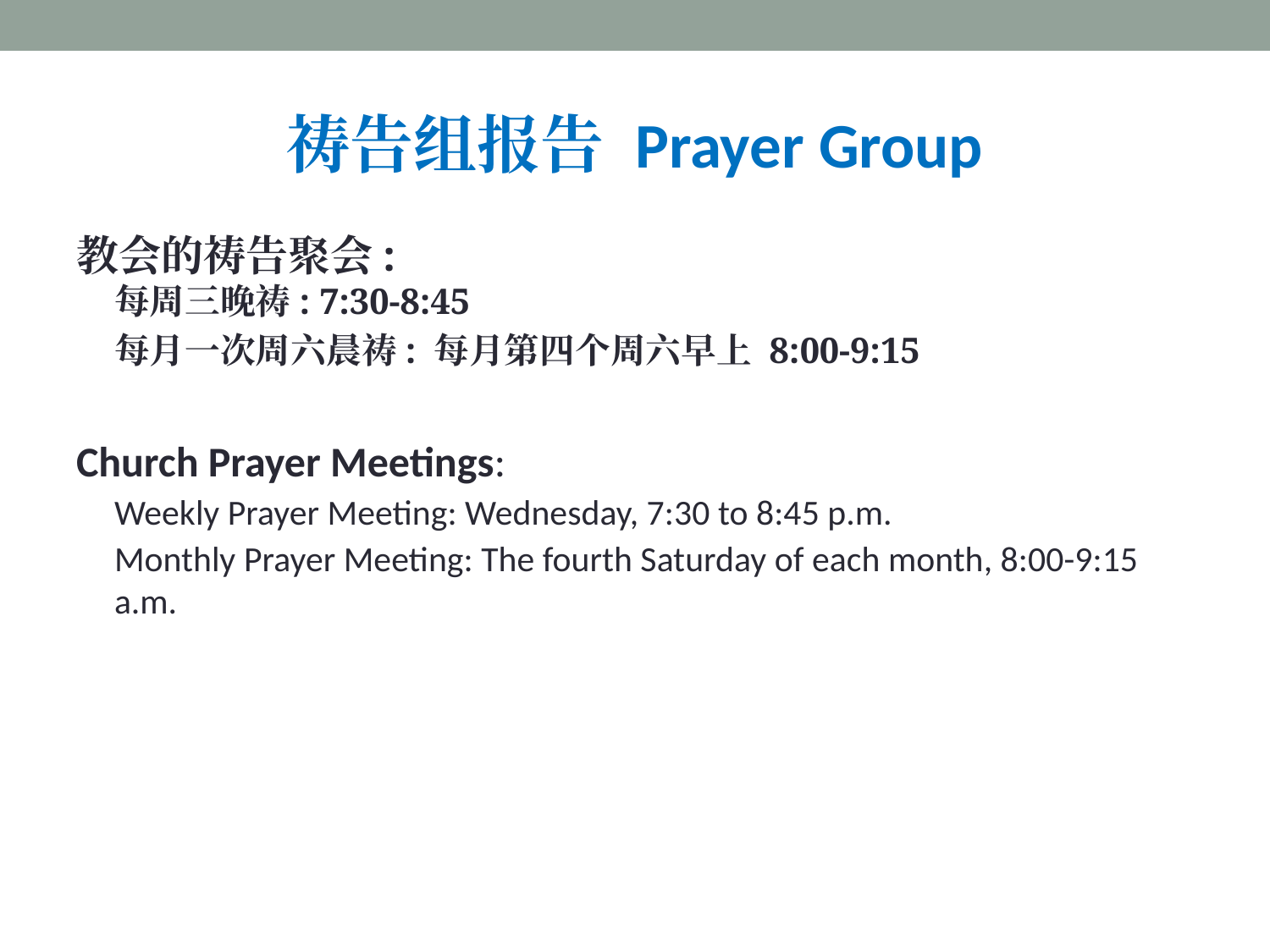

# 祷告组报告 Prayer Group
教会的祷告聚会:
每周三晚祷: 7:30-8:45
每月一次周六晨祷: 每月第四个周六早上 8:00-9:15

Church Prayer Meetings:
Weekly Prayer Meeting: Wednesday, 7:30 to 8:45 p.m.
Monthly Prayer Meeting: The fourth Saturday of each month, 8:00-9:15 a.m.